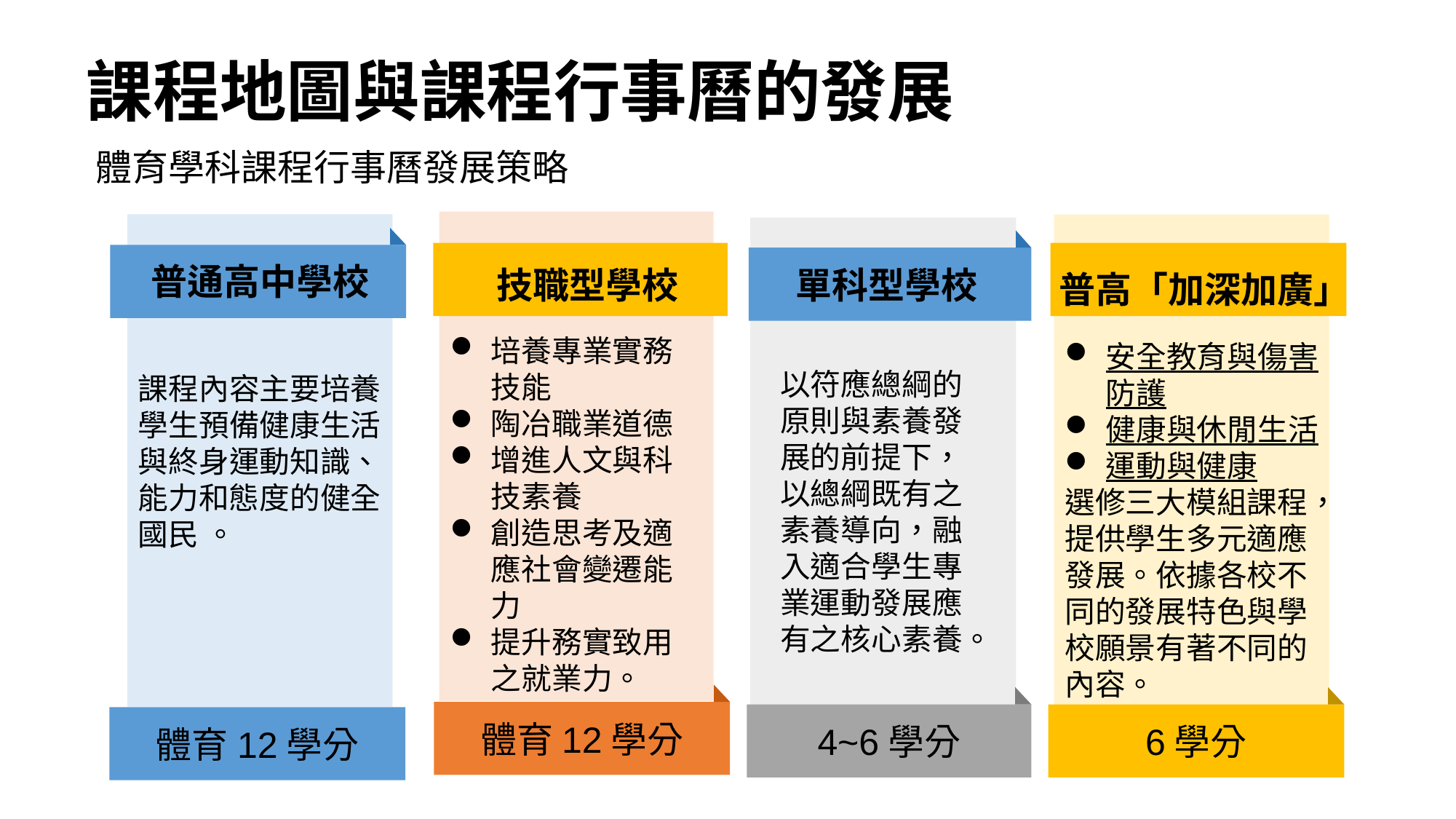

課程地圖與課程行事曆的發展
體育學科課程行事曆發展策略

培養專業實務技能
陶冶職業道德
增進人文與科技素養
創造思考及適應社會變遷能力
提升務實致用之就業力。
課程內容主要培養學生預備健康生活與終身運動知識、能力和態度的健全國民 。
安全教育與傷害防護
健康與休閒生活
運動與健康
選修三大模組課程，提供學生多元適應發展。依據各校不同的發展特色與學校願景有著不同的內容。

普通高中學校
技職型學校
單科型學校
普高「加深加廣」
以符應總綱的原則與素養發展的前提下，以總綱既有之素養導向，融入適合學生專業運動發展應有之核心素養。

體育12學分

4~6學分

6學分
體育12學分